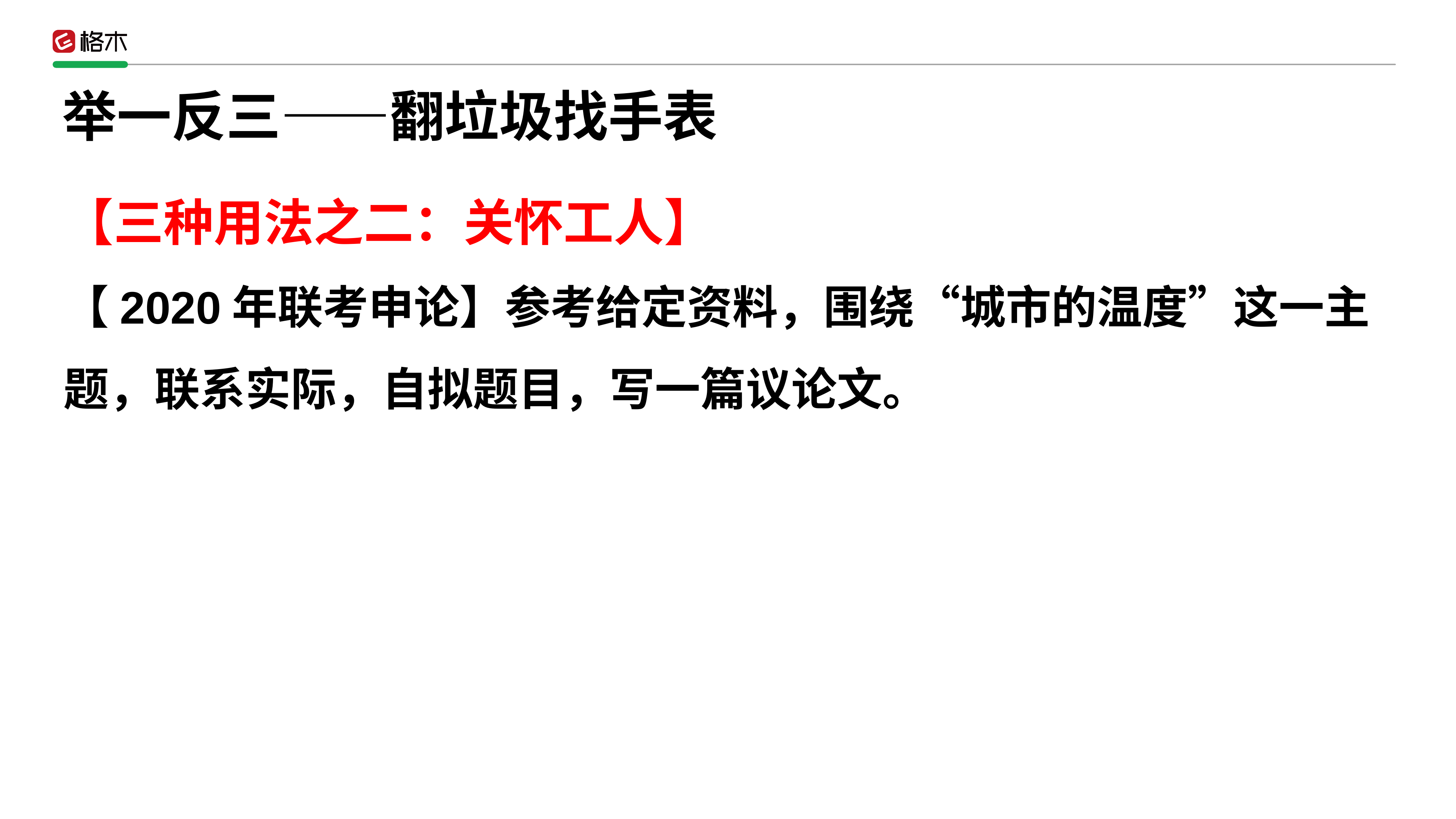

举一反三——翻垃圾找手表
【三种用法之二：关怀工人】
【2020年联考申论】参考给定资料，围绕“城市的温度”这一主题，联系实际，自拟题目，写一篇议论文。